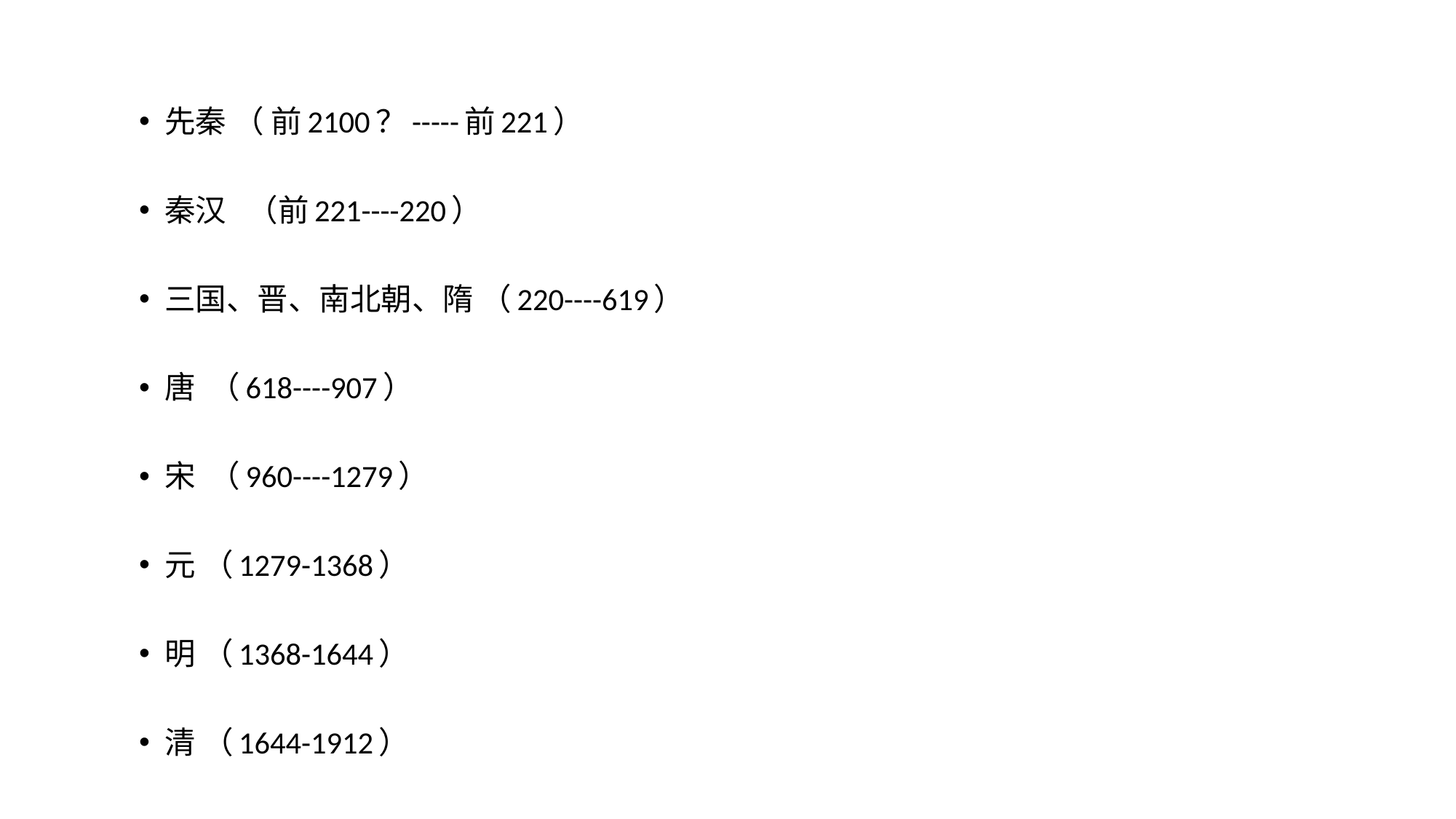

先秦 （ 前2100？-----前221）

秦汉   （前221----220）

三国、晋、南北朝、隋 （220----619）

唐  （618----907）

宋  （960----1279）

元 （1279-1368）

明 （1368-1644）

清 （1644-1912）